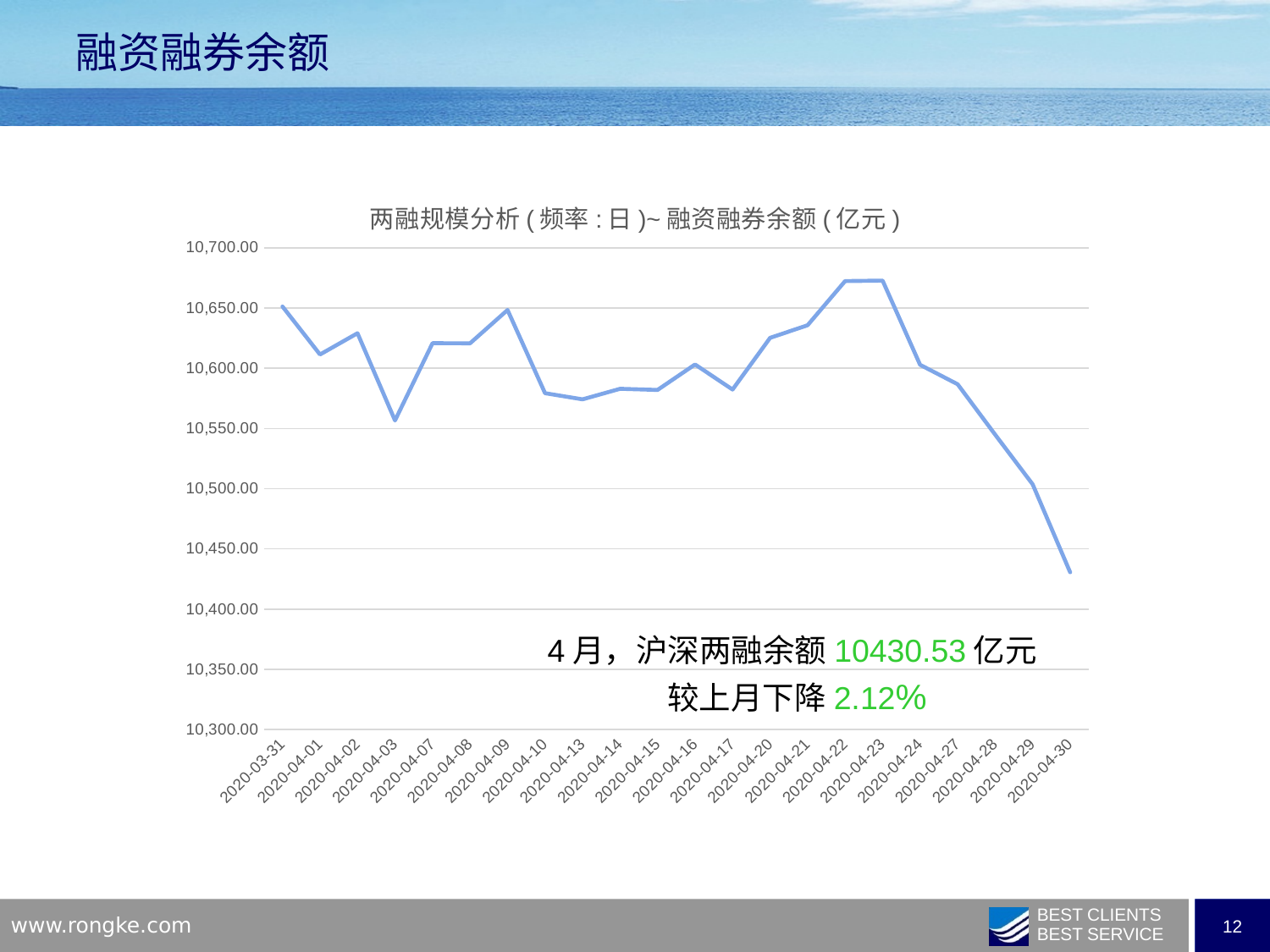

融资融券余额

### Chart:

| Category | 两融规模分析(频率:日)~融资融券余额(亿元) |
|---|---|
| 2020-03-31 | 10651.19532546 |
| 2020-04-01 | 10611.38733488 |
| 2020-04-02 | 10629.02872882 |
| 2020-04-03 | 10556.61046786 |
| 2020-04-07 | 10620.77450898 |
| 2020-04-08 | 10620.66778284 |
| 2020-04-09 | 10648.31590282 |
| 2020-04-10 | 10579.25581895 |
| 2020-04-13 | 10574.14609794 |
| 2020-04-14 | 10582.89985759 |
| 2020-04-15 | 10581.94653955 |
| 2020-04-16 | 10603.10223839 |
| 2020-04-17 | 10582.27281091 |
| 2020-04-20 | 10625.17675624 |
| 2020-04-21 | 10635.69028826 |
| 2020-04-22 | 10672.32690367 |
| 2020-04-23 | 10672.70942713 |
| 2020-04-24 | 10602.8153663 |
| 2020-04-27 | 10586.68344091 |
| 2020-04-28 | 10544.86211235 |
| 2020-04-29 | 10503.61577141 |
| 2020-04-30 | 10430.529092 |
4月，沪深两融余额10430.53亿元
较上月下降2.12%